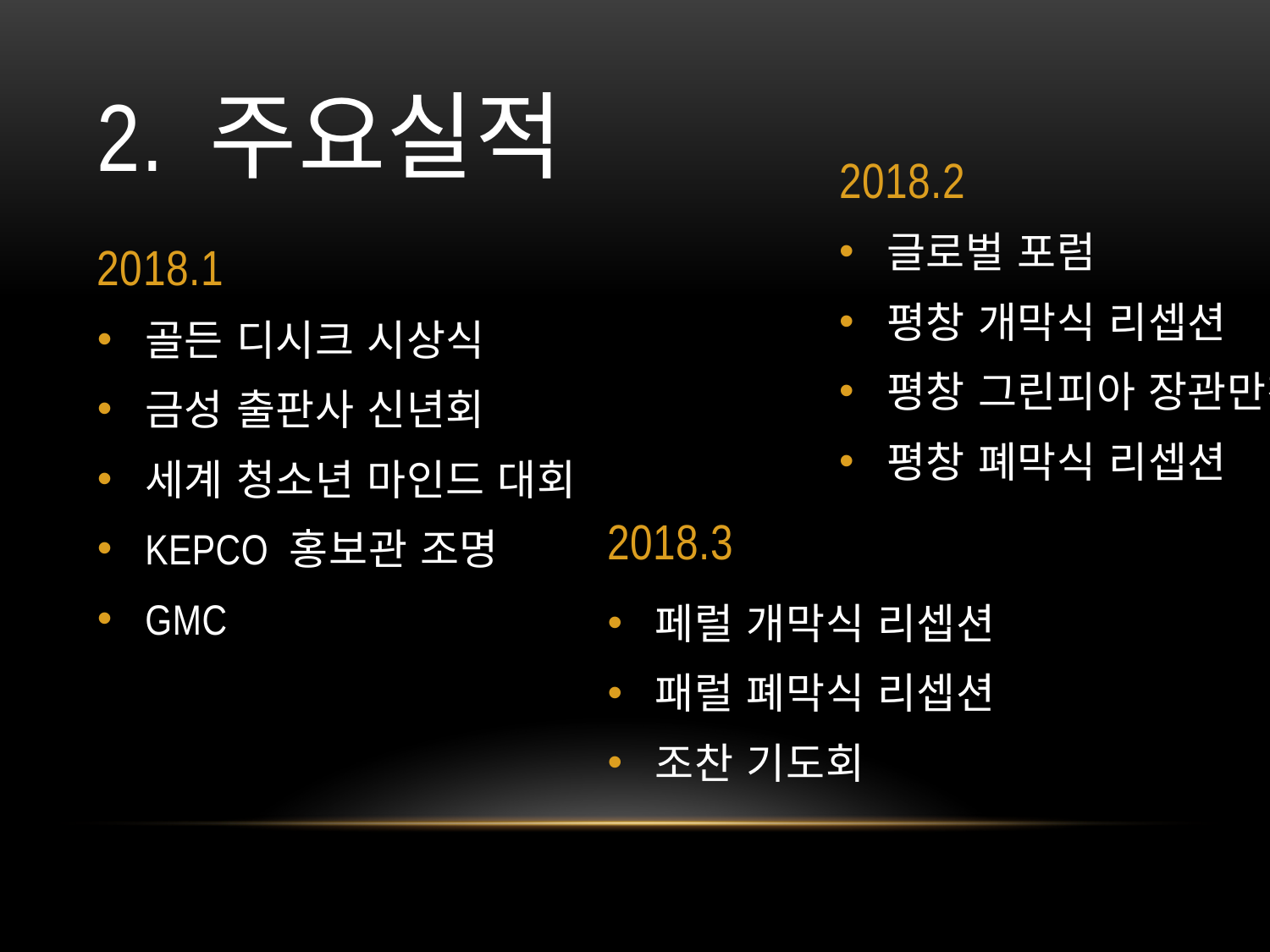

# 2. 주요실적
2018.2
글로벌 포럼
평창 개막식 리셉션
평창 그린피아 장관만찬
평창 폐막식 리셉션
2018.1
골든 디시크 시상식
금성 출판사 신년회
세계 청소년 마인드 대회
KEPCO 홍보관 조명
GMC

2018.3
페럴 개막식 리셉션
패럴 폐막식 리셉션
조찬 기도회